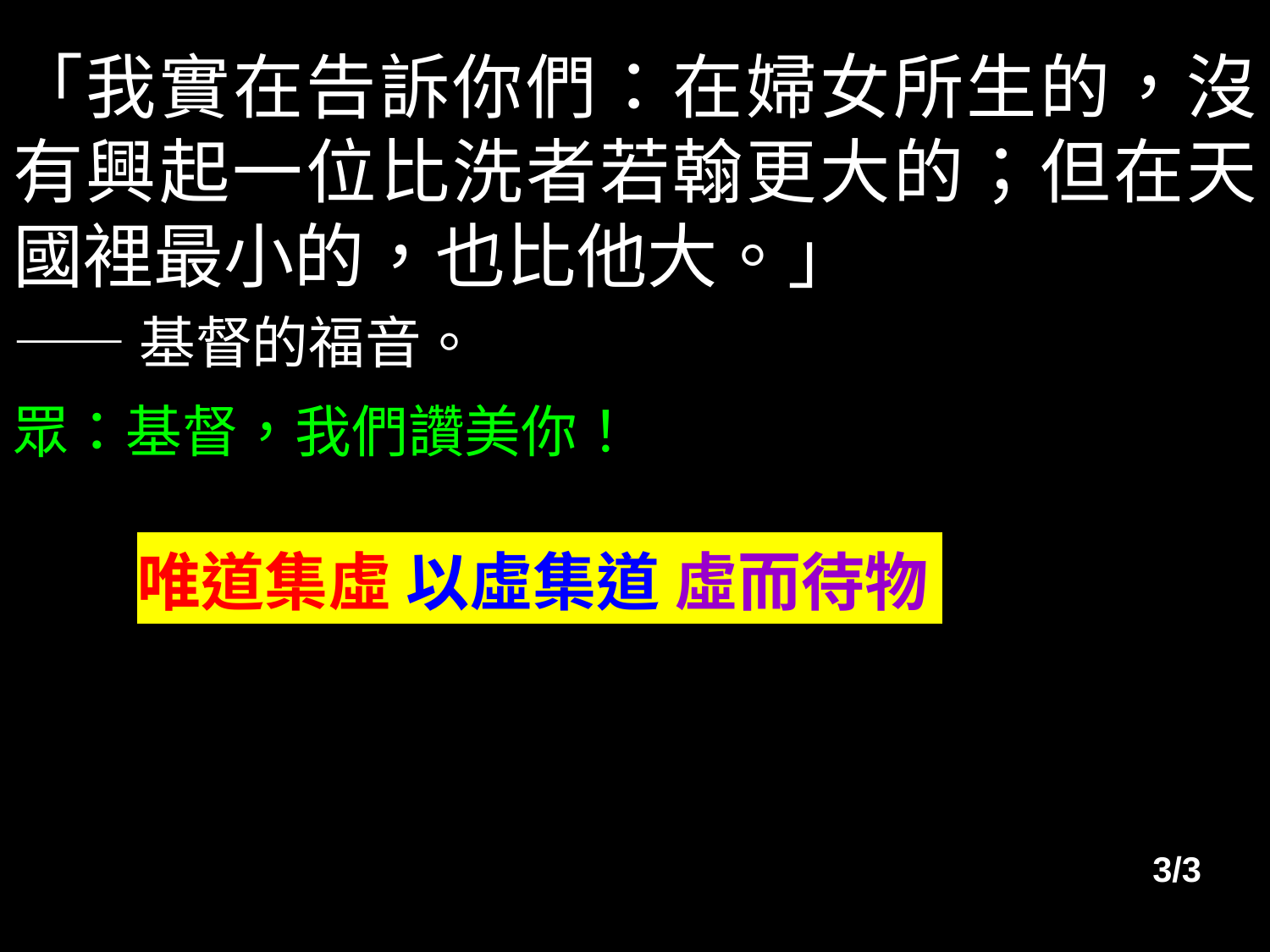

「我實在告訴你們：在婦女所生的，沒有興起一位比洗者若翰更大的；但在天國裡最小的，也比他大。」
——基督的福音。
眾：基督，我們讚美你！

唯道集虛 以虛集道 虛而待物
3/3